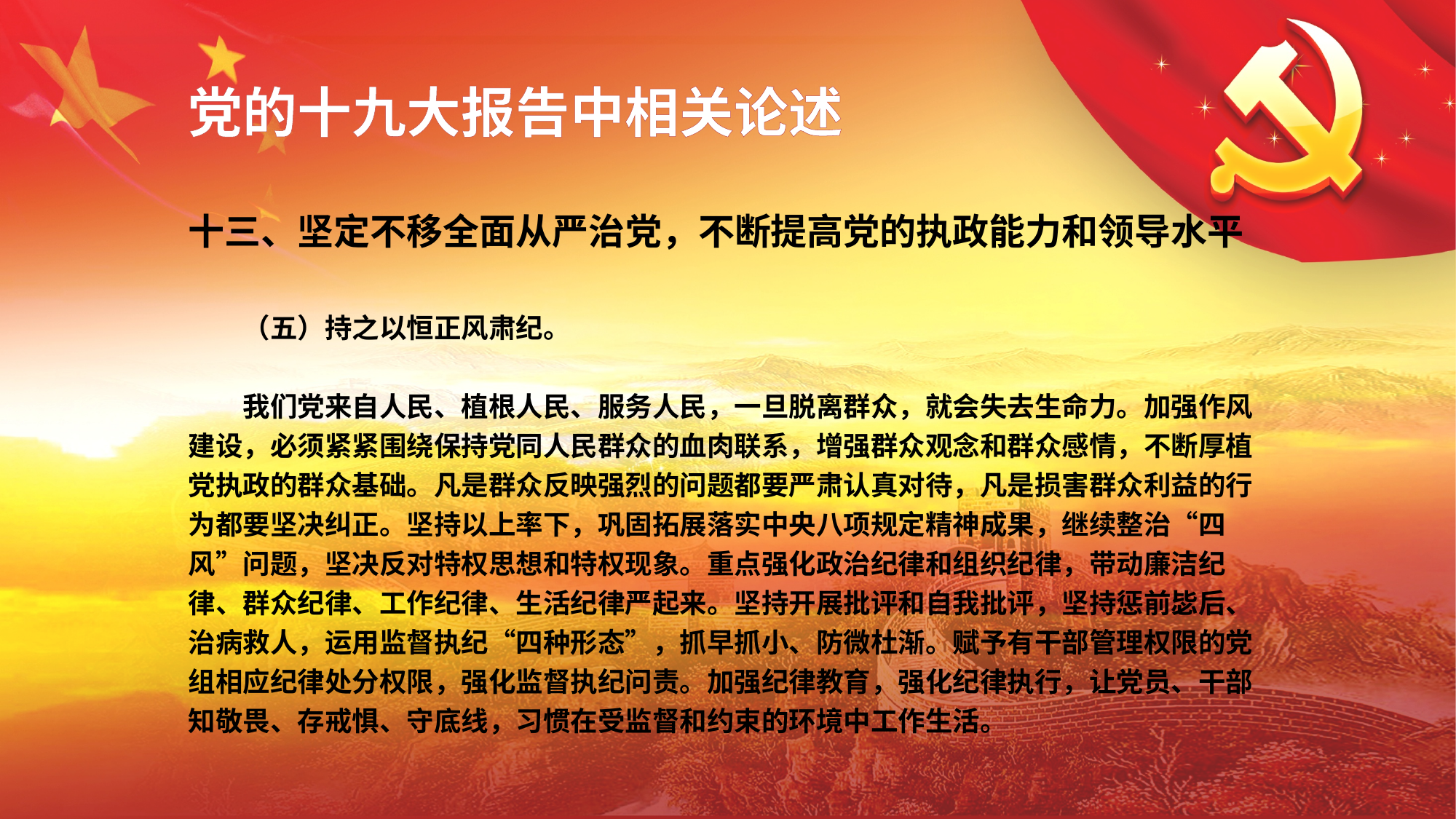

党的十九大报告中相关论述
十三、坚定不移全面从严治党，不断提高党的执政能力和领导水平

（五）持之以恒正风肃纪。

我们党来自人民、植根人民、服务人民，一旦脱离群众，就会失去生命力。加强作风建设，必须紧紧围绕保持党同人民群众的血肉联系，增强群众观念和群众感情，不断厚植党执政的群众基础。凡是群众反映强烈的问题都要严肃认真对待，凡是损害群众利益的行为都要坚决纠正。坚持以上率下，巩固拓展落实中央八项规定精神成果，继续整治“四风”问题，坚决反对特权思想和特权现象。重点强化政治纪律和组织纪律，带动廉洁纪律、群众纪律、工作纪律、生活纪律严起来。坚持开展批评和自我批评，坚持惩前毖后、治病救人，运用监督执纪“四种形态”，抓早抓小、防微杜渐。赋予有干部管理权限的党组相应纪律处分权限，强化监督执纪问责。加强纪律教育，强化纪律执行，让党员、干部知敬畏、存戒惧、守底线，习惯在受监督和约束的环境中工作生活。